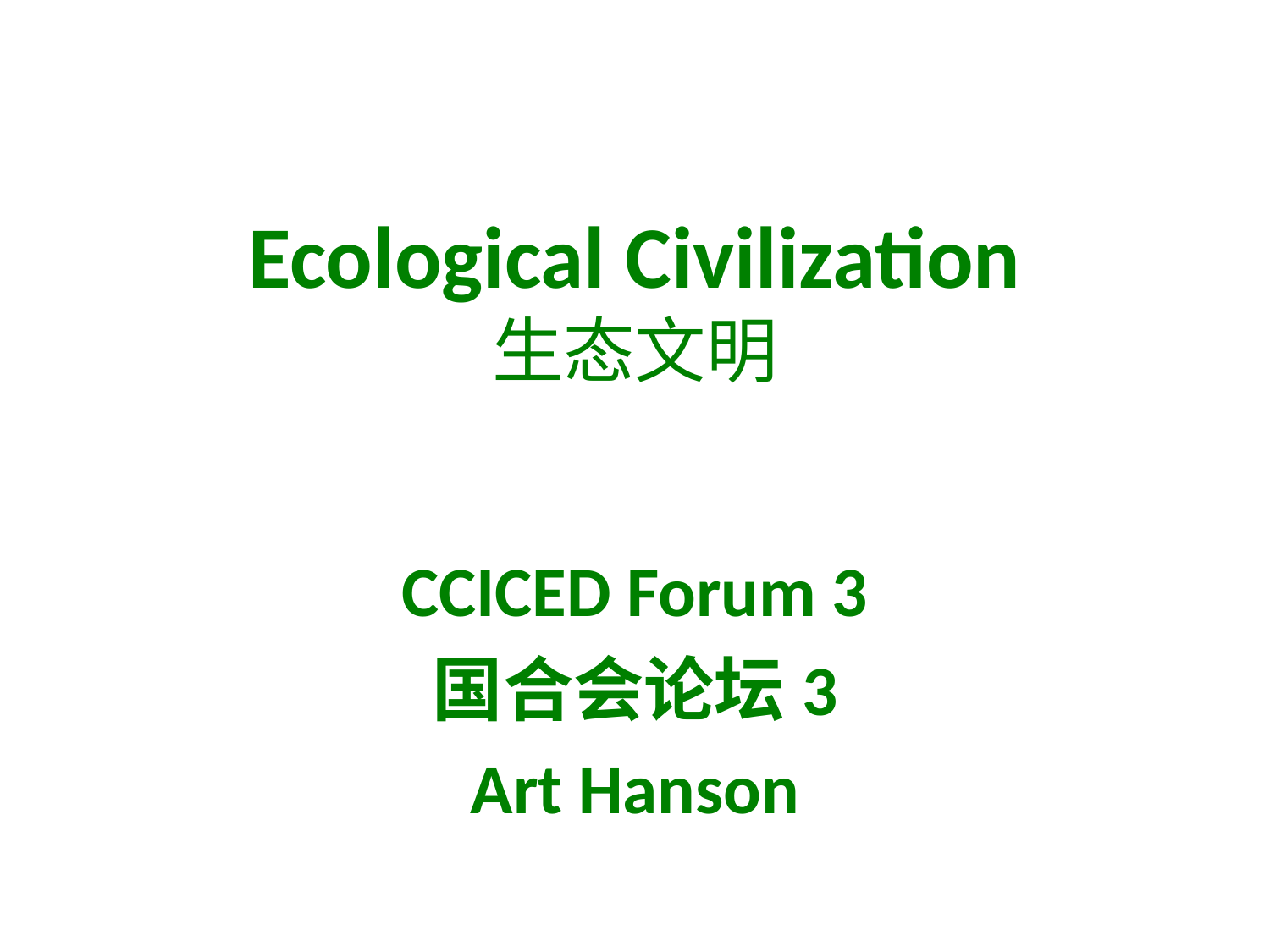

# Ecological Civilization 生态文明
CCICED Forum 3
国合会论坛3
Art Hanson